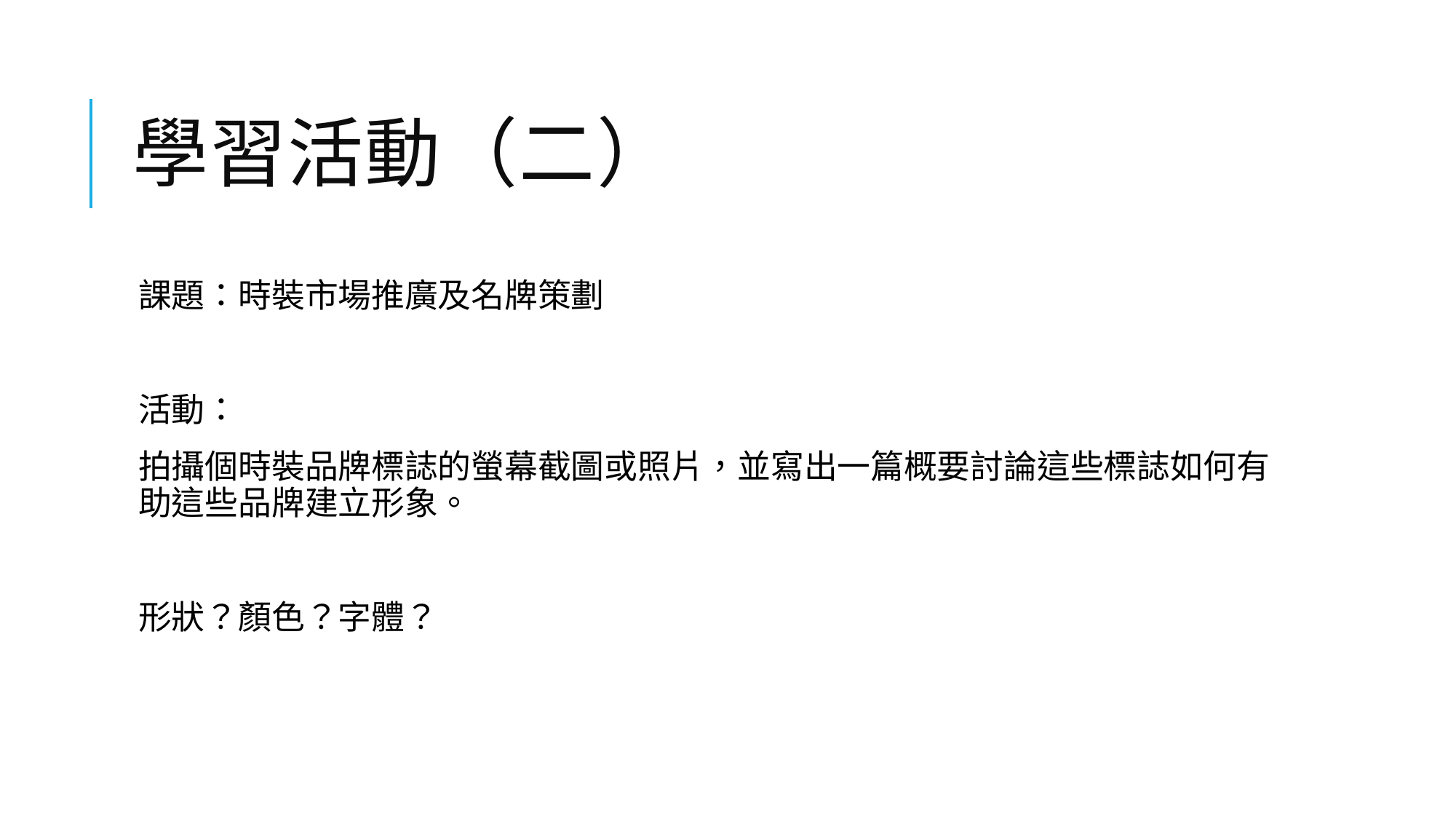

# 學習活動（二）
課題：時裝市場推廣及名牌策劃

活動：
拍攝個時裝品牌標誌的螢幕截圖或照片，並寫出一篇概要討論這些標誌如何有助這些品牌建立形象。

形狀？顏色？字體？